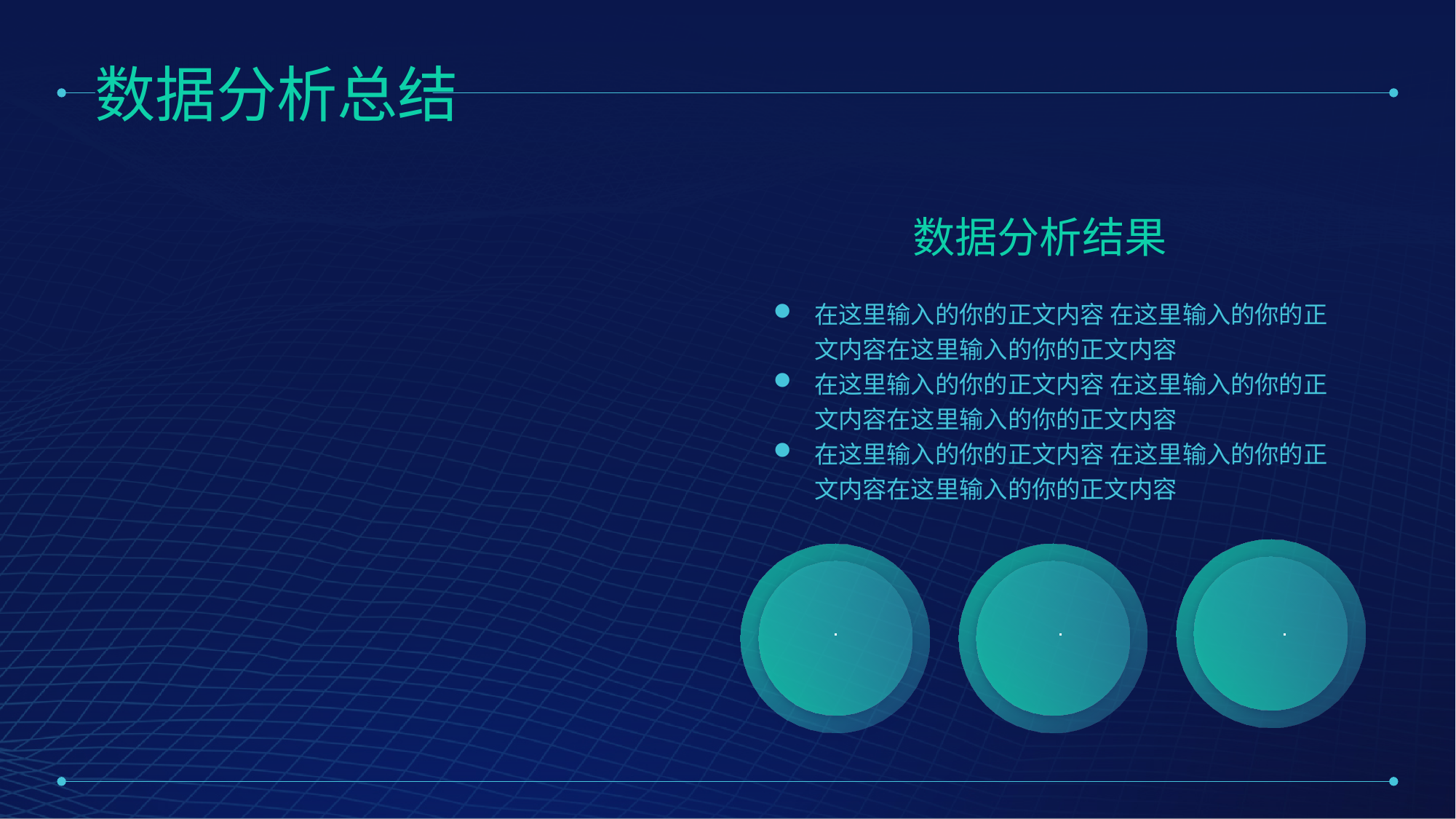

数据分析总结

数据分析结果
在这里输入的你的正文内容 在这里输入的你的正文内容在这里输入的你的正文内容
在这里输入的你的正文内容 在这里输入的你的正文内容在这里输入的你的正文内容
在这里输入的你的正文内容 在这里输入的你的正文内容在这里输入的你的正文内容